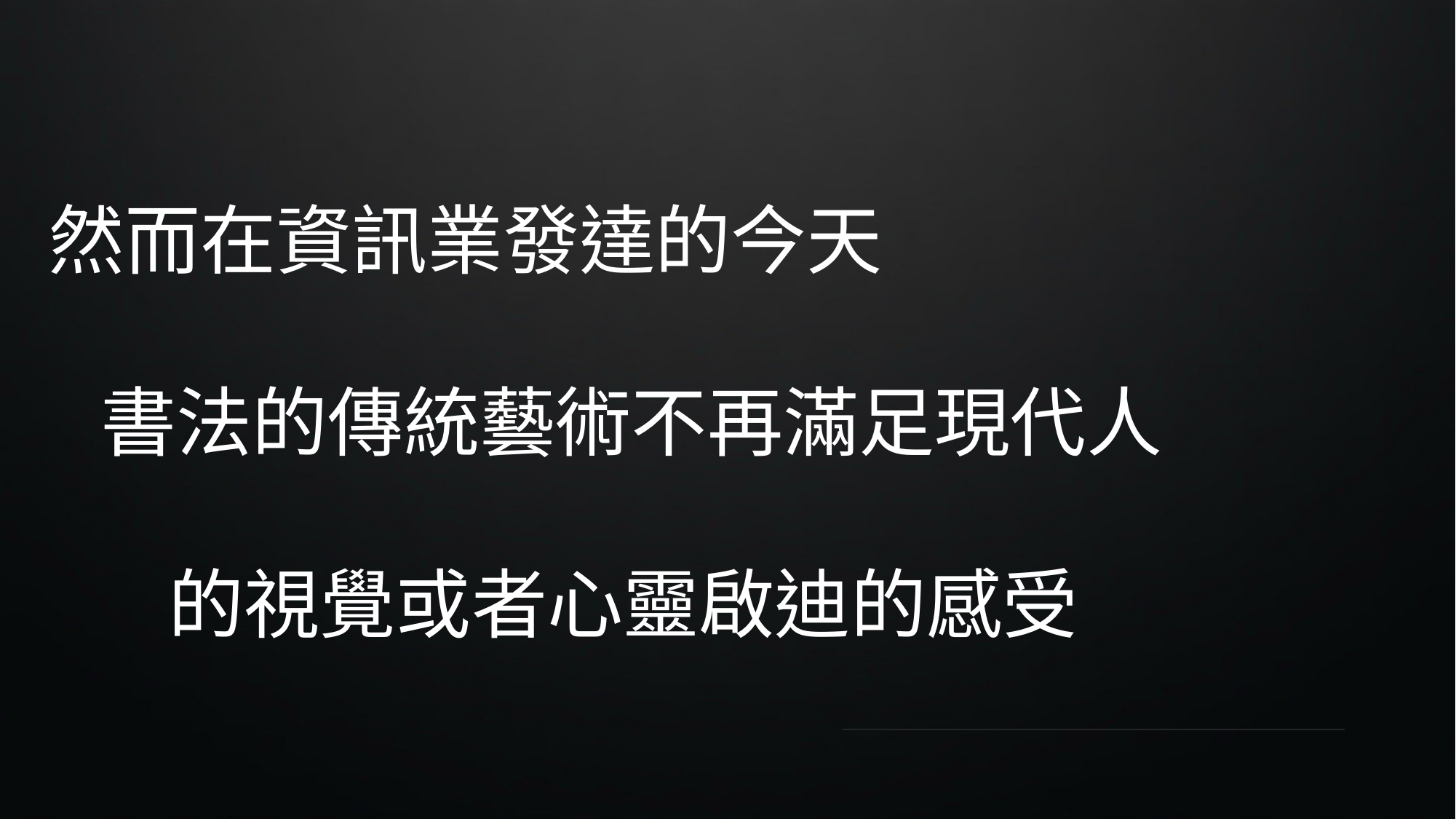

然而在資訊業發達的今天

  書法的傳統藝術不再滿足現代人

      的視覺或者心靈啟迪的感受